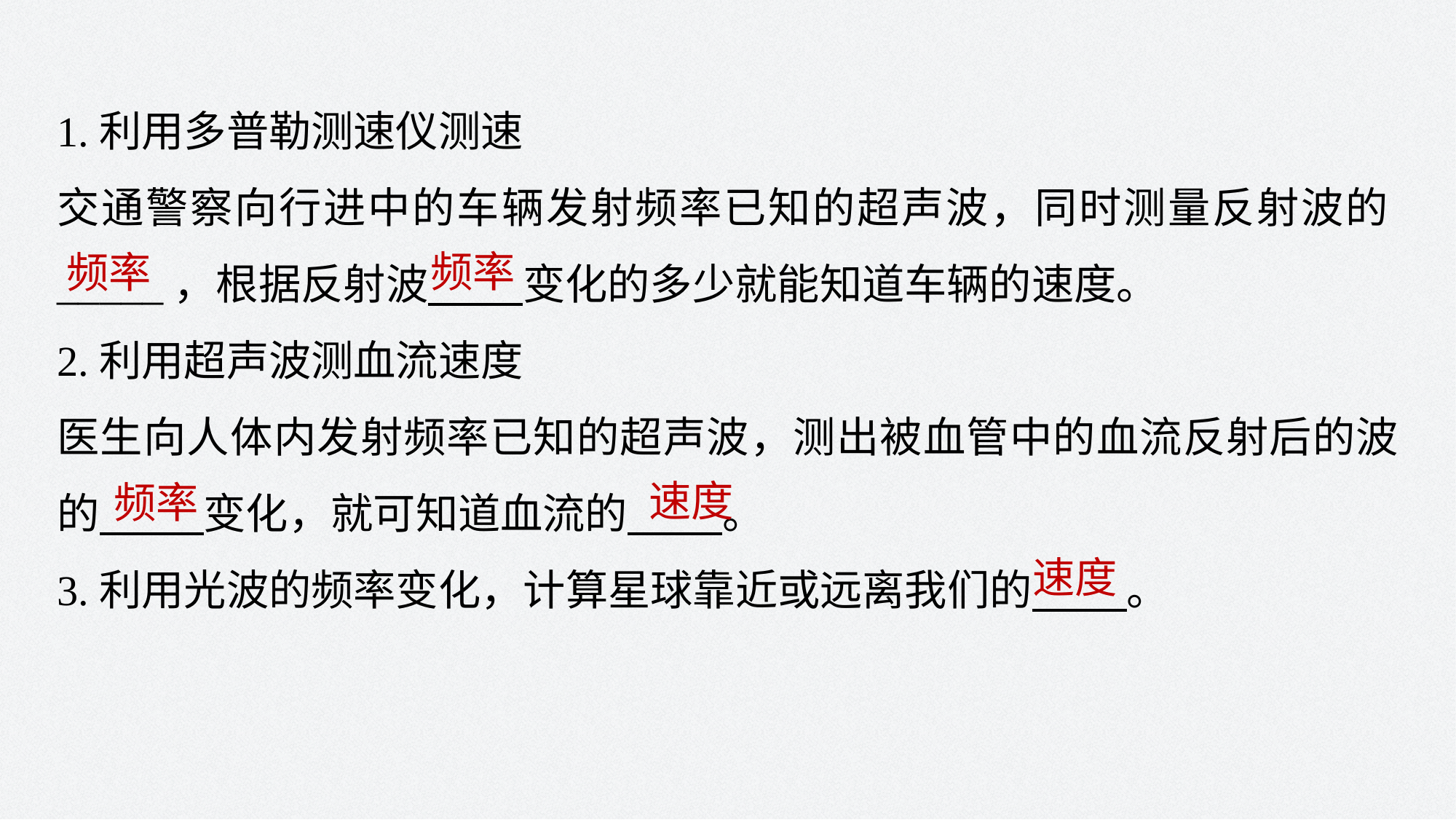

1.利用多普勒测速仪测速
交通警察向行进中的车辆发射频率已知的超声波，同时测量反射波的_____，根据反射波          变化的多少就能知道车辆的速度。
2.利用超声波测血流速度
医生向人体内发射频率已知的超声波，测出被血管中的血流反射后的波的           变化，就可知道血流的          。
3.利用光波的频率变化，计算星球靠近或远离我们的          。
频率
频率
速度
频率
速度